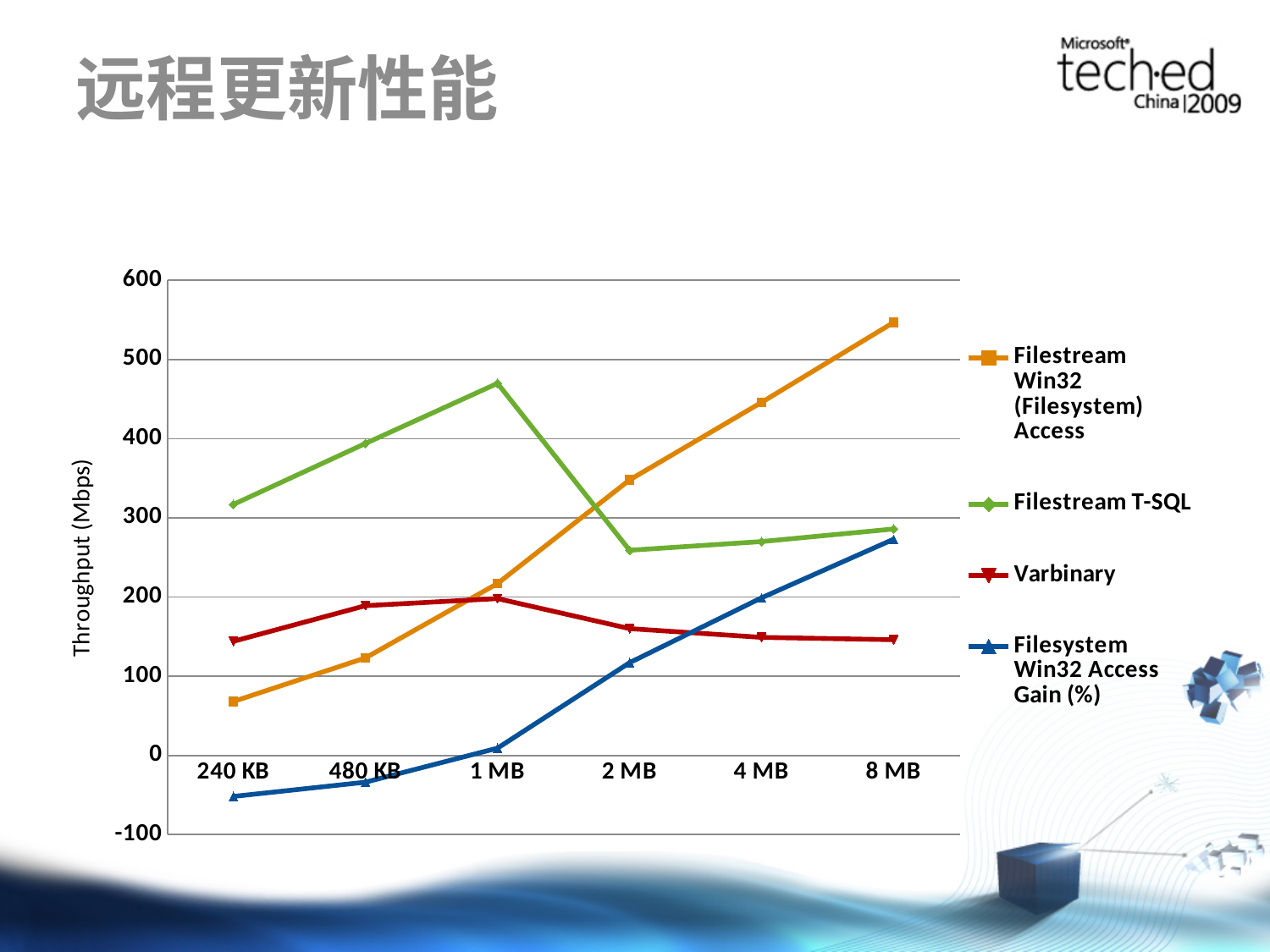

# 远程更新性能

### Chart

| Category | Filestream Win32 (Filesystem) Access | Filestream T-SQL | Varbinary | Filesystem Win32 Access Gain (%) |
|---|---|---|---|---|
| 240 KB | 68.0 | 317.0 | 144.0 | -52.0 |
| 480 KB | 123.0 | 394.0 | 189.0 | -34.0 |
| 1 MB | 217.0 | 470.0 | 198.0 | 9.0 |
| 2 MB | 348.0 | 259.0 | 160.0 | 117.0 |
| 4 MB | 446.0 | 270.0 | 149.0 | 199.0 |
| 8 MB | 547.0 | 286.0 | 146.0 | 273.0 |